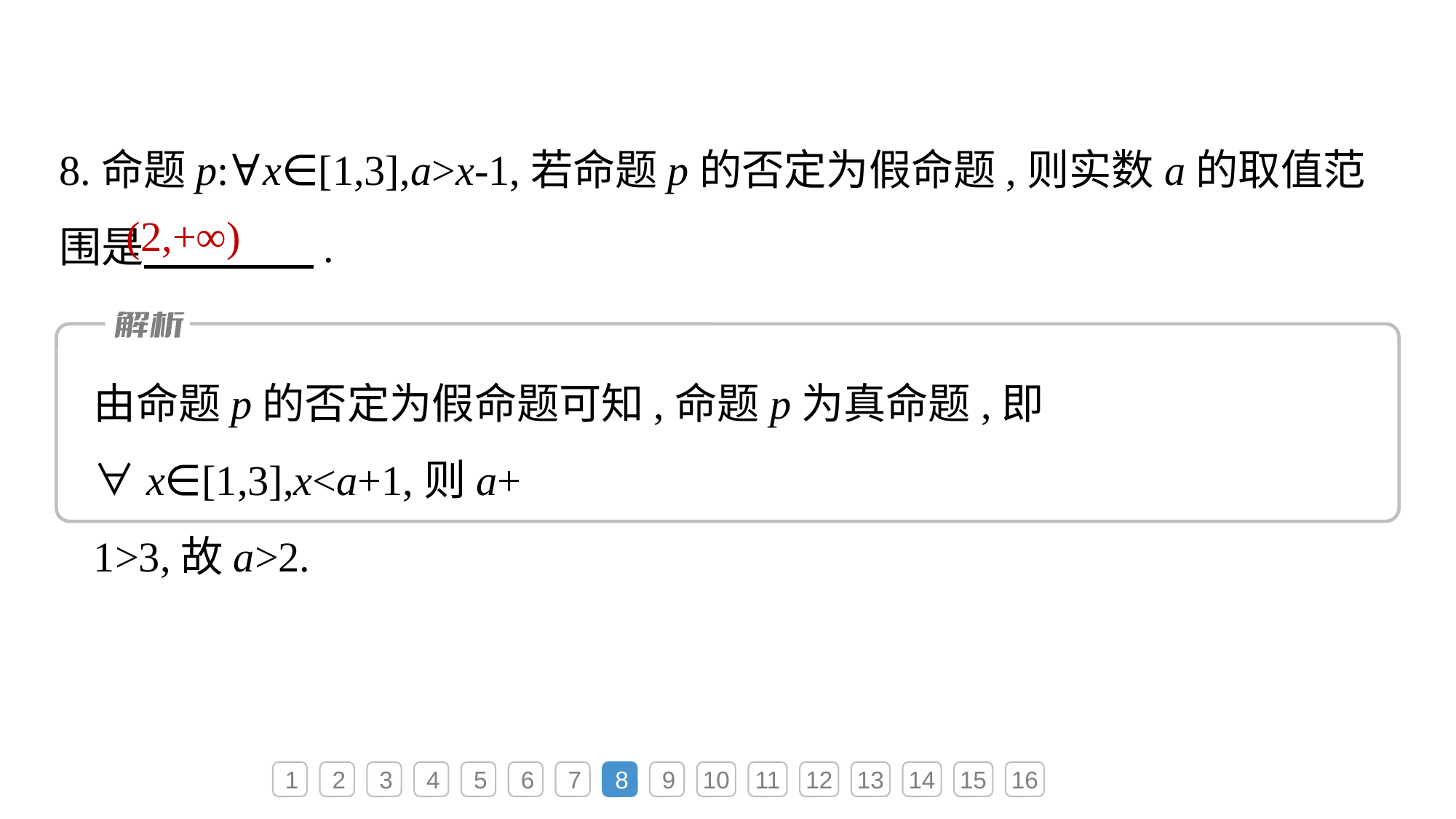

8.命题p:∀x∈[1,3],a>x-1,若命题p的否定为假命题,则实数a的取值范围是　　　　.
(2,+∞)

由命题p的否定为假命题可知,命题p为真命题,即∀x∈[1,3],x<a+1,则a+
1>3,故a>2.
1
2
3
4
5
6
7
8
9
10
11
12
13
14
15
16